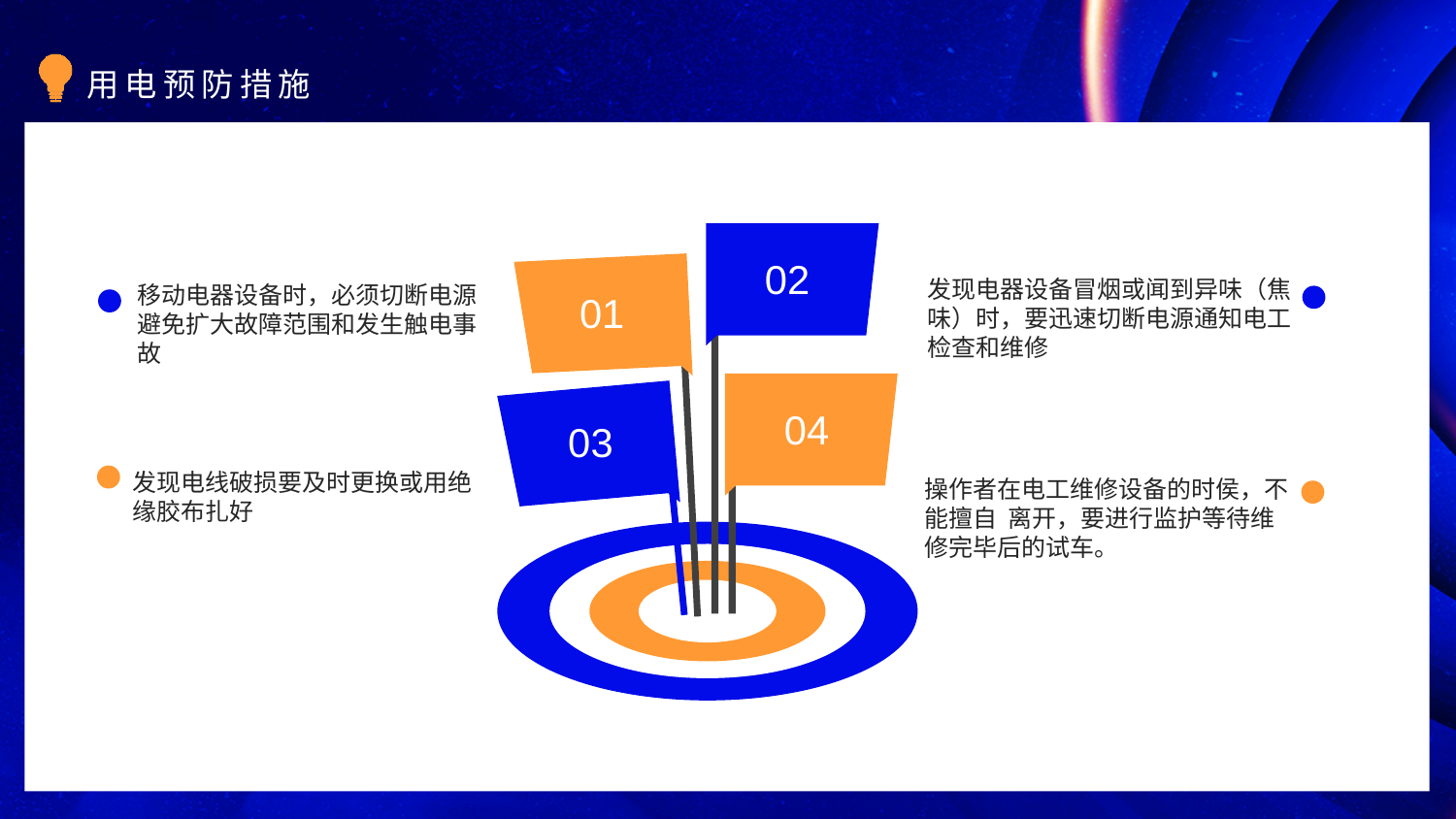

02

01

04

03

发现电器设备冒烟或闻到异味（焦味）时，要迅速切断电源通知电工检查和维修
移动电器设备时，必须切断电源
避免扩大故障范围和发生触电事故

发现电线破损要及时更换或用绝缘胶布扎好

操作者在电工维修设备的时侯，不能擅自  离开，要进行监护等待维修完毕后的试车。